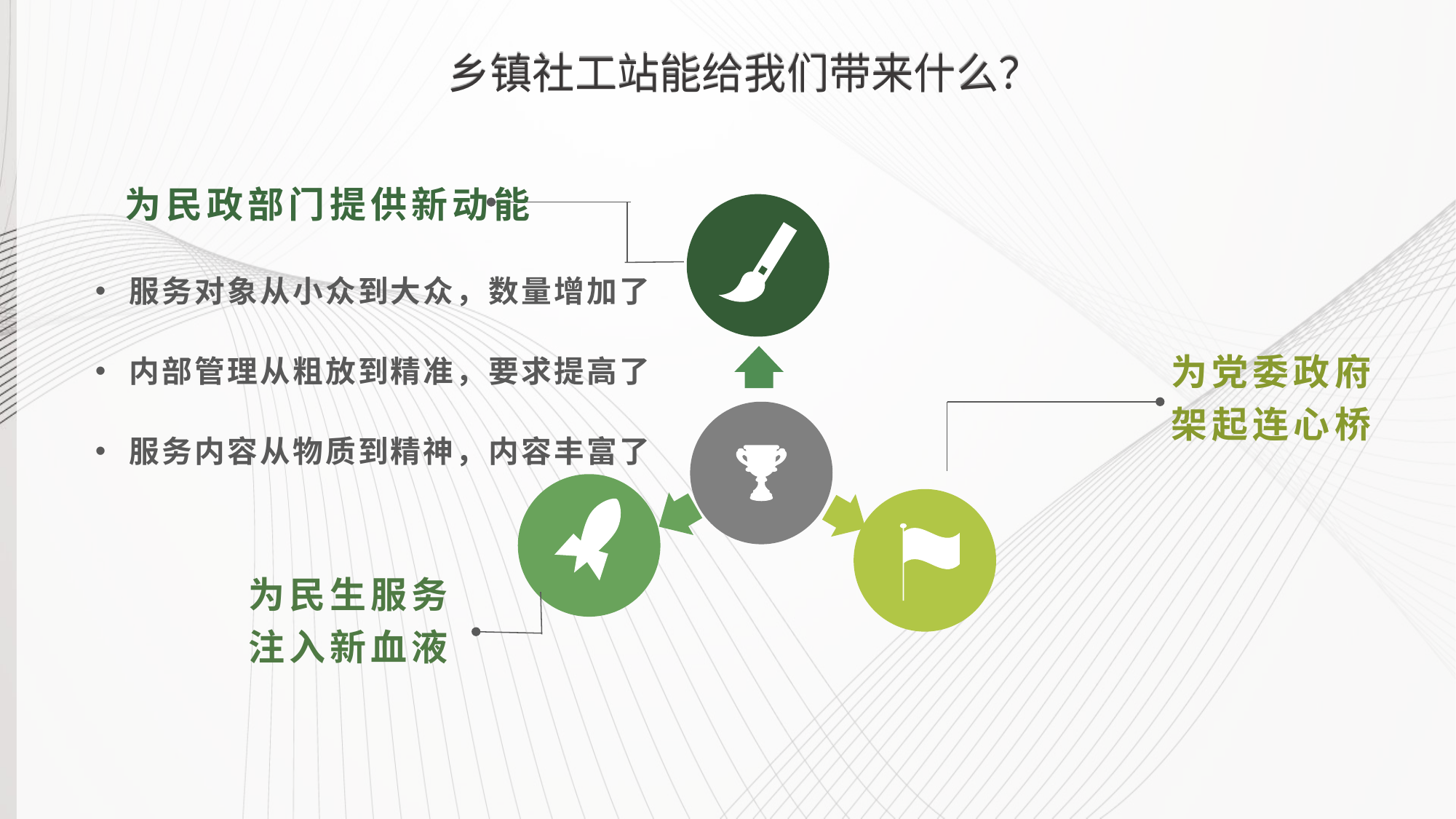

乡镇社工站能给我们带来什么？
为民政部门提供新动能

服务对象从小众到大众，数量增加了
内部管理从粗放到精准，要求提高了
服务内容从物质到精神，内容丰富了

为党委政府
架起连心桥

为民生服务
注入新血液